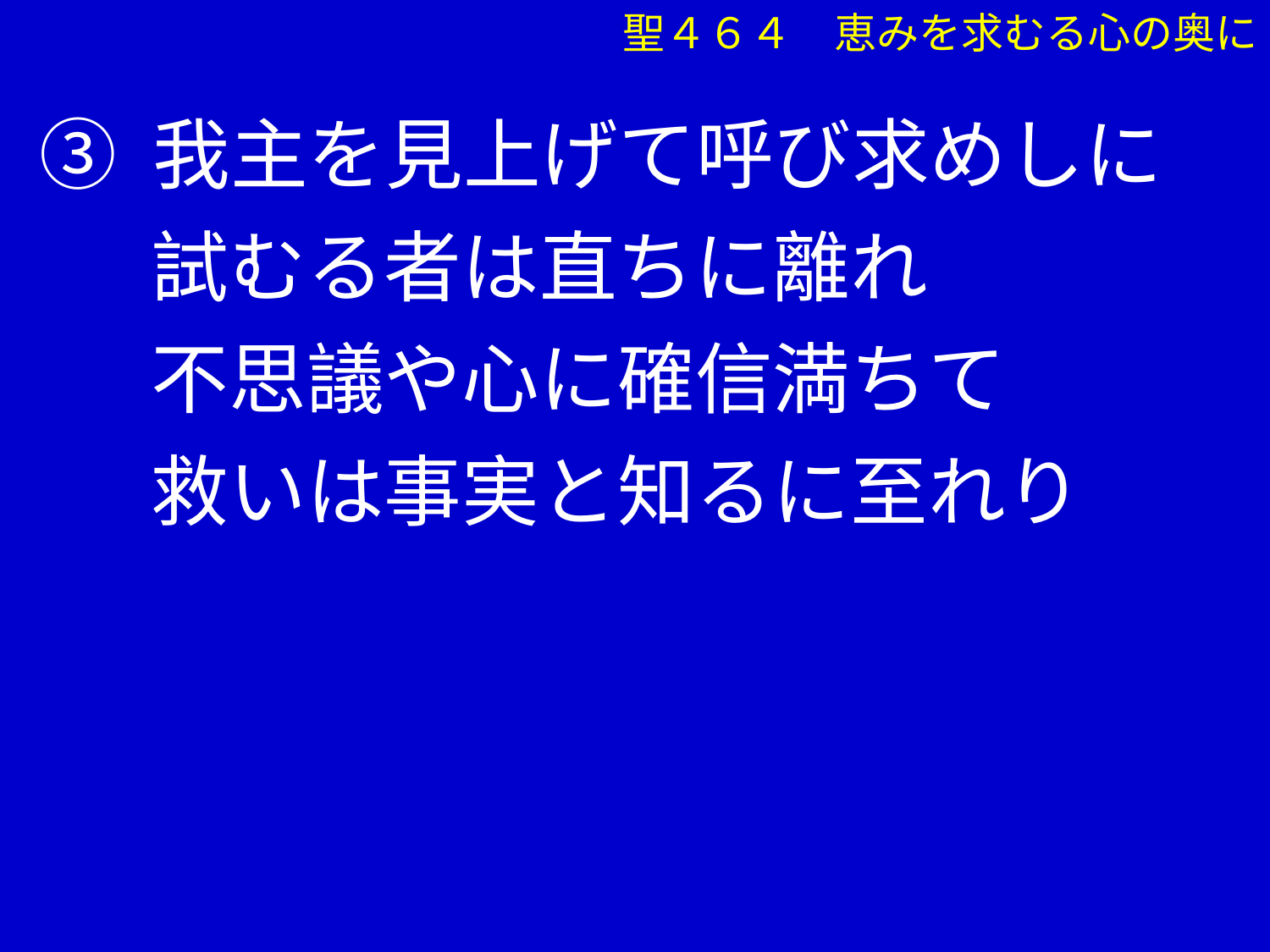

聖４６４　恵みを求むる心の奥に
③ 我主を見上げて呼び求めしに
　  試むる者は直ちに離れ
　  不思議や心に確信満ちて
　  救いは事実と知るに至れり